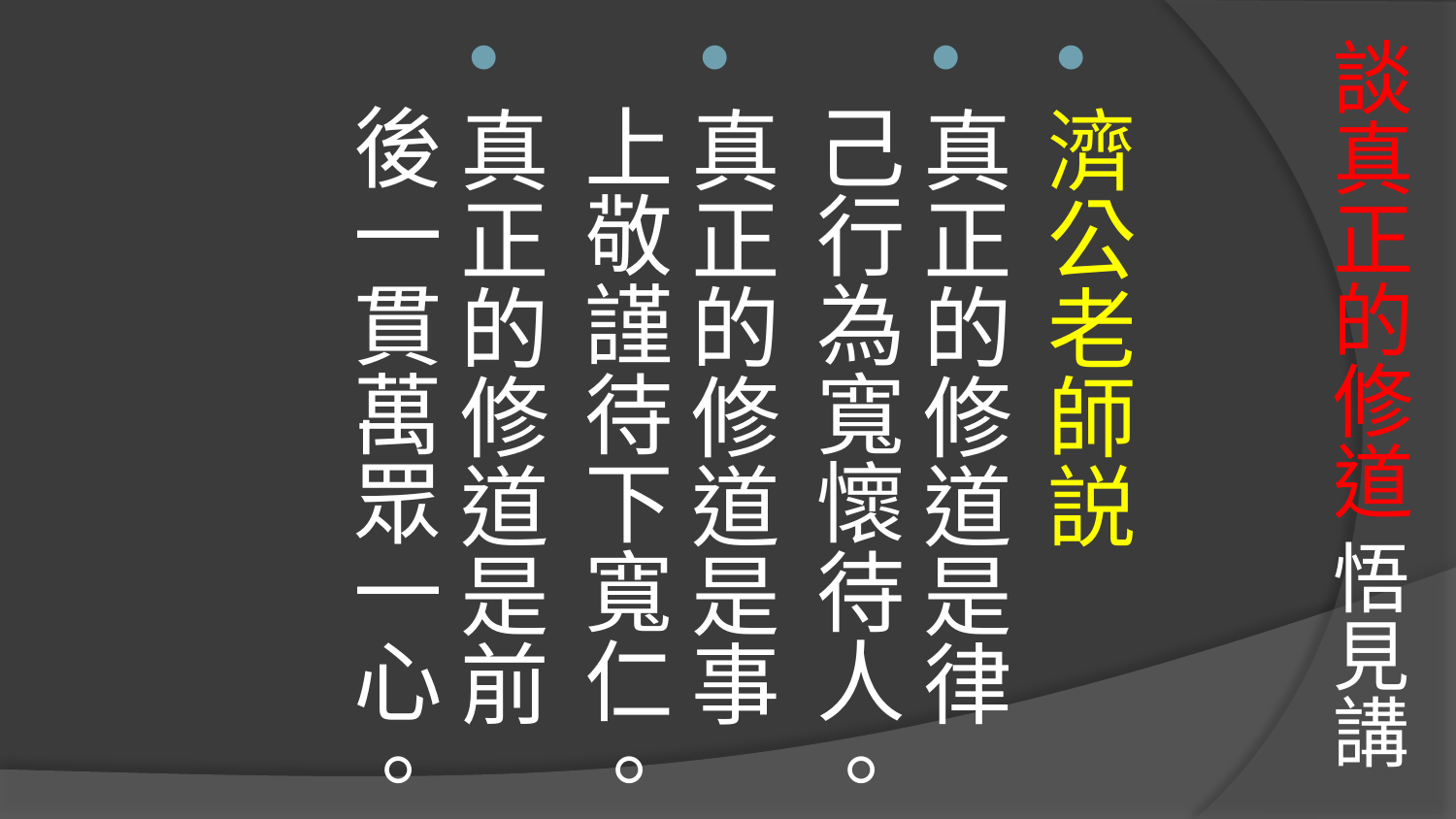

# 談真正的修道 悟見講
濟公老師説
真正的修道是律己行為寬懷待人。
真正的修道是事上敬謹待下寬仁。
真正的修道是前後一貫萬眾一心。